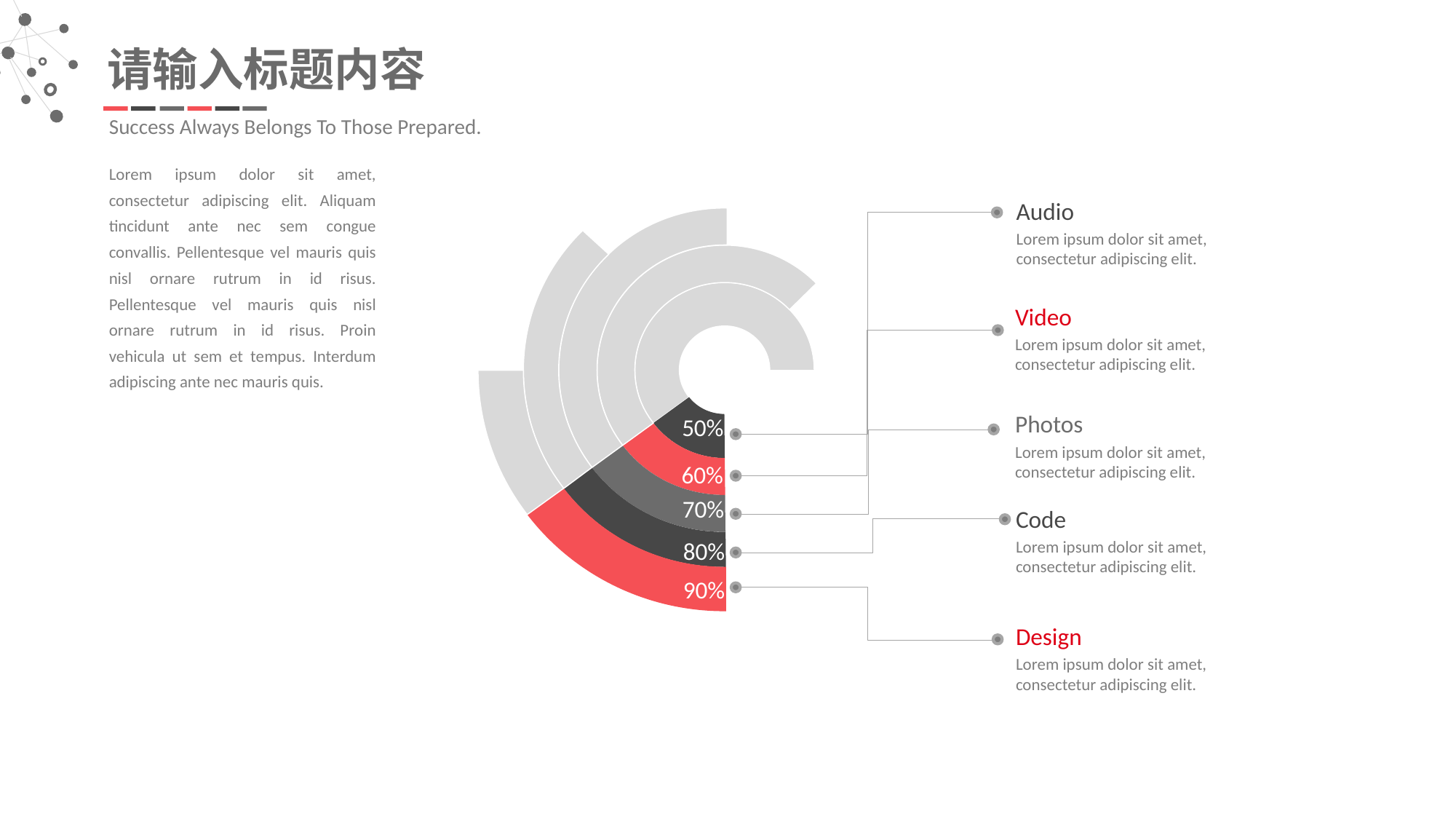

请输入标题内容

Success Always Belongs To Those Prepared.

Lorem ipsum dolor sit amet, consectetur adipiscing elit. Aliquam tincidunt ante nec sem congue convallis. Pellentesque vel mauris quis nisl ornare rutrum in id risus. Pellentesque vel mauris quis nisl ornare rutrum in id risus. Proin vehicula ut sem et tempus. Interdum adipiscing ante nec mauris quis.
Audio
Lorem ipsum dolor sit amet, consectetur adipiscing elit.

50%
60%
70%
80%
90%
Video
Lorem ipsum dolor sit amet, consectetur adipiscing elit.

Photos
Lorem ipsum dolor sit amet, consectetur adipiscing elit.

Code
Lorem ipsum dolor sit amet, consectetur adipiscing elit.

Design
Lorem ipsum dolor sit amet, consectetur adipiscing elit.